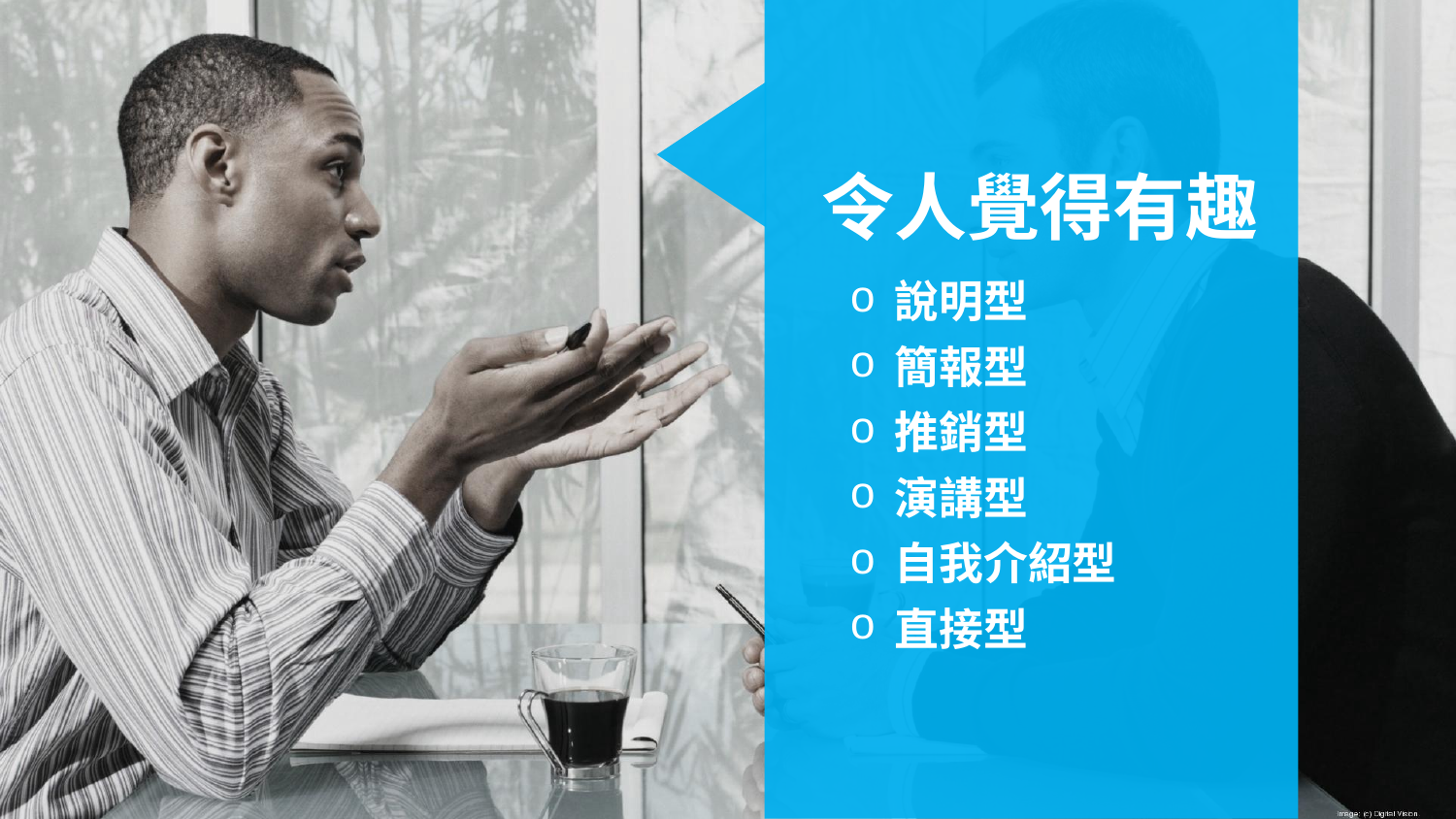

令人覺得有趣

說明型
簡報型
推銷型
演講型
自我介紹型
直接型